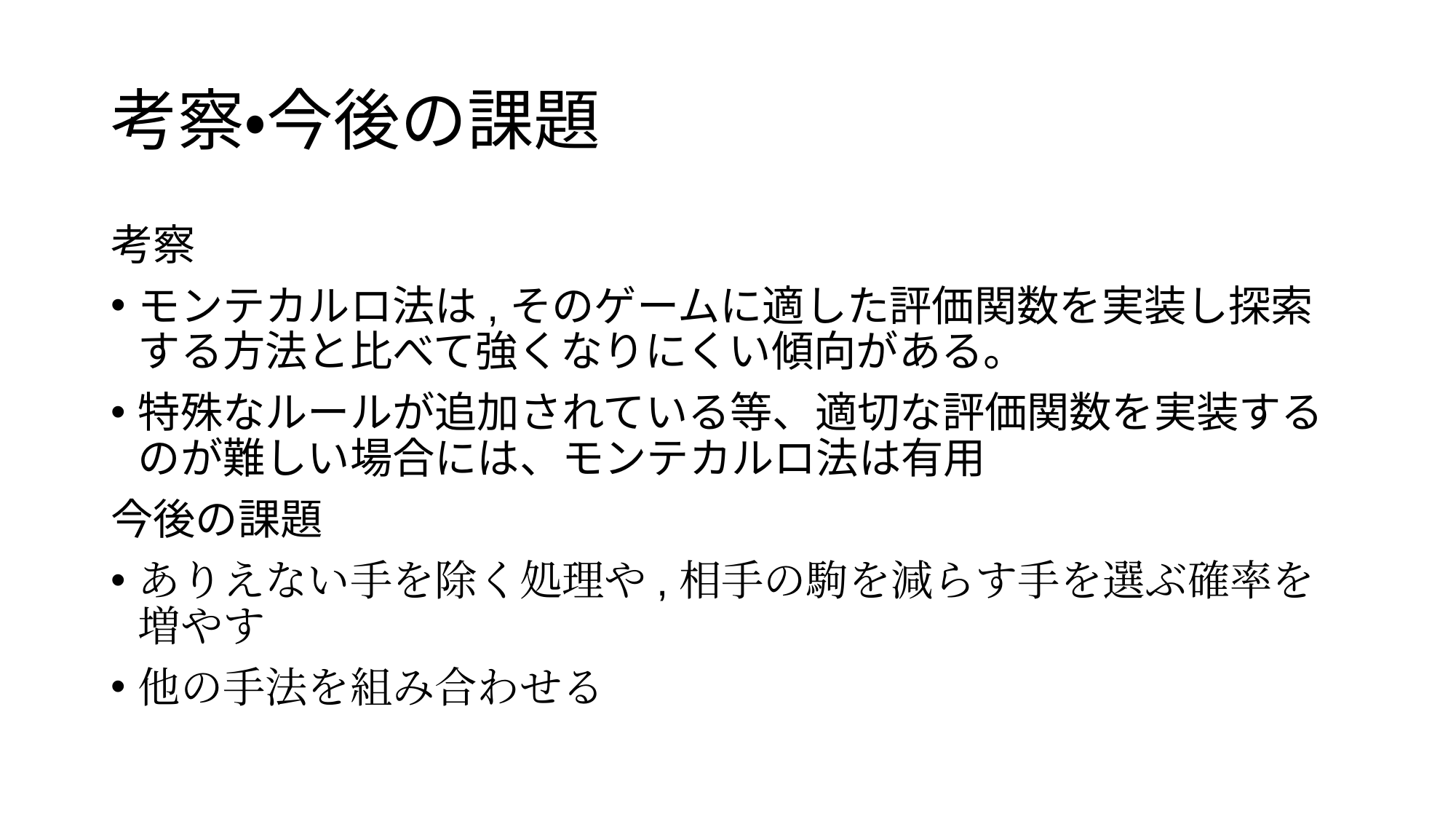

# 考察・今後の課題
考察
モンテカルロ法は,そのゲームに適した評価関数を実装し探索する方法と比べて強くなりにくい傾向がある。
特殊なルールが追加されている等、適切な評価関数を実装するのが難しい場合には、モンテカルロ法は有用
今後の課題
ありえない手を除く処理や,相手の駒を減らす手を選ぶ確率を増やす
他の手法を組み合わせる